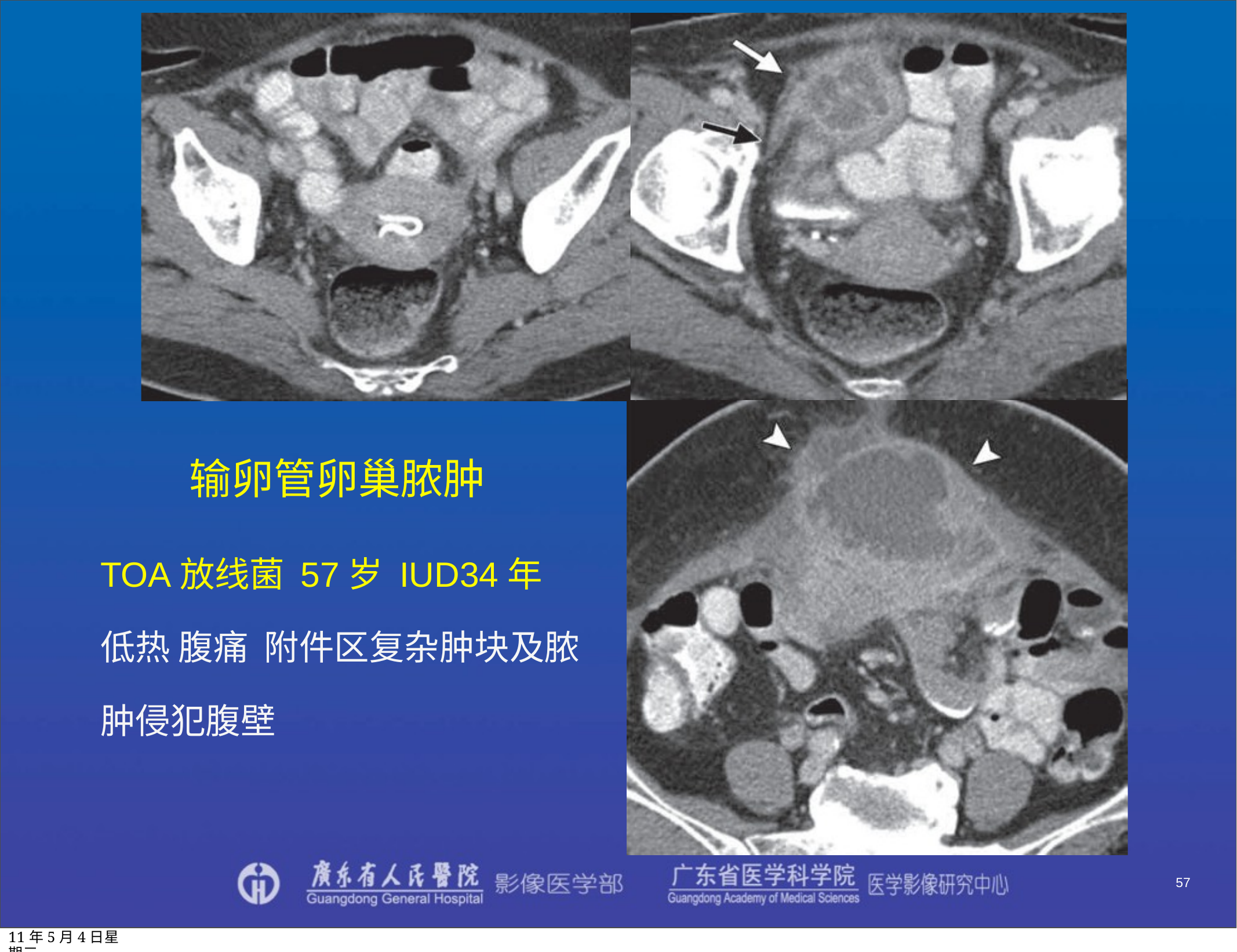

输卵管卵巢脓肿
TOA放线菌 57岁 IUD34年  低热 腹痛  附件区复杂肿块及脓肿侵犯腹壁
57
11年5月4日星期三